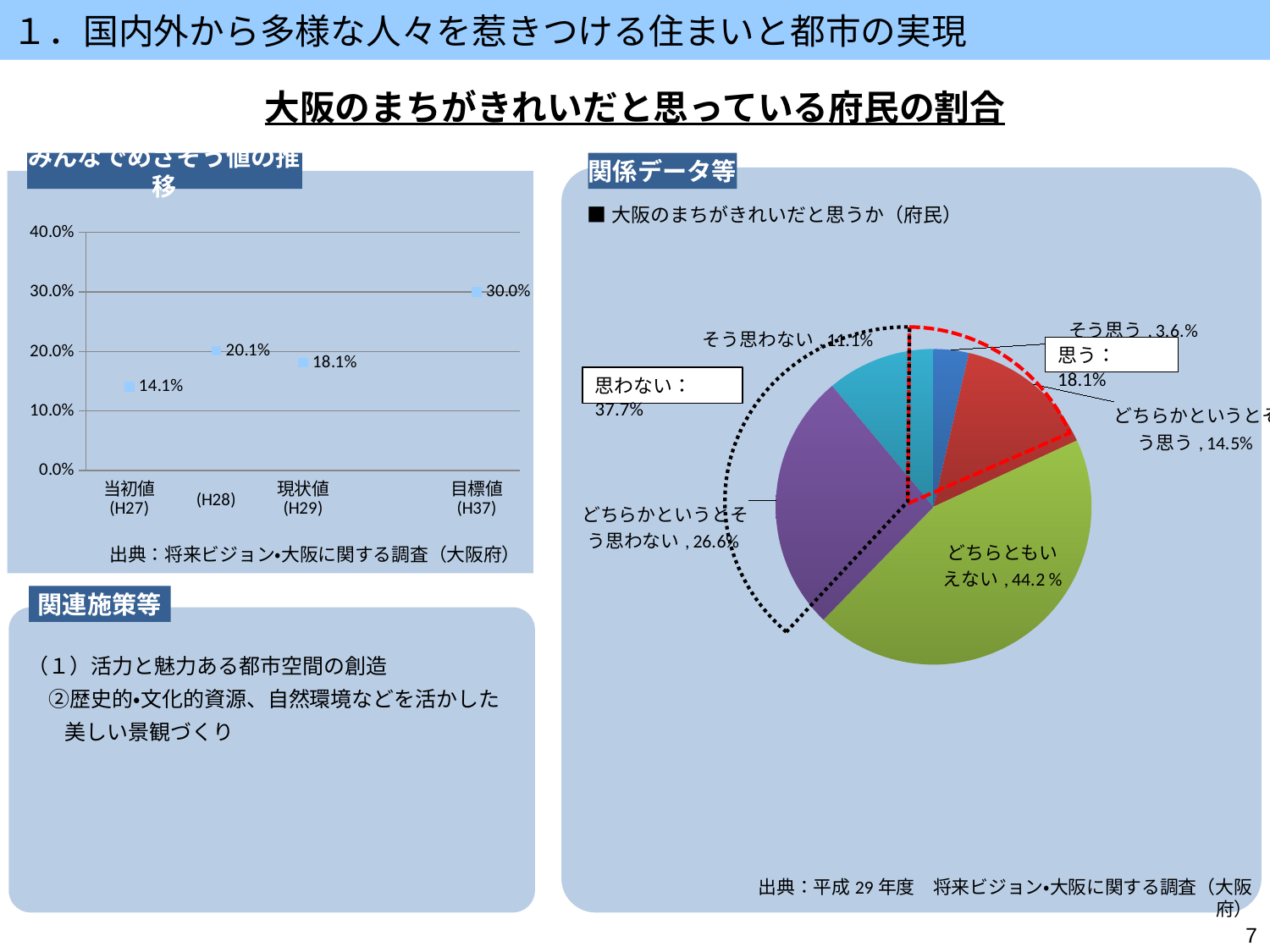

１．国内外から多様な人々を惹きつける住まいと都市の実現
大阪のまちがきれいだと思っている府民の割合
みんなでめざそう値の推移
関係データ等

■大阪のまちがきれいだと思うか（府民）

### Chart

| Category |  |
|---|---|
| 当初値
(H27) | 0.141 |
|
(H28) | 0.201 |
| 現状値
(H29) | 0.181 |
|  | None |
| 目標値
(H37) | 0.3 |

### Chart

| Category |  |
|---|---|
| そう思う | 3.6 |
| どちらかというとそう思う | 14.5 |
| どちらともいえない | 44.2 |
| どちらかというとそう思わない | 26.6 |
| そう思わない | 11.1 |

思う：18.1%
思わない：37.7%
済
出典：将来ビジョン・大阪に関する調査（大阪府）
関連施策等

（１）活力と魅力ある都市空間の創造
　②歴史的・文化的資源、自然環境などを活かした美しい景観づくり
出典：平成29年度　将来ビジョン・大阪に関する調査（大阪府）
7